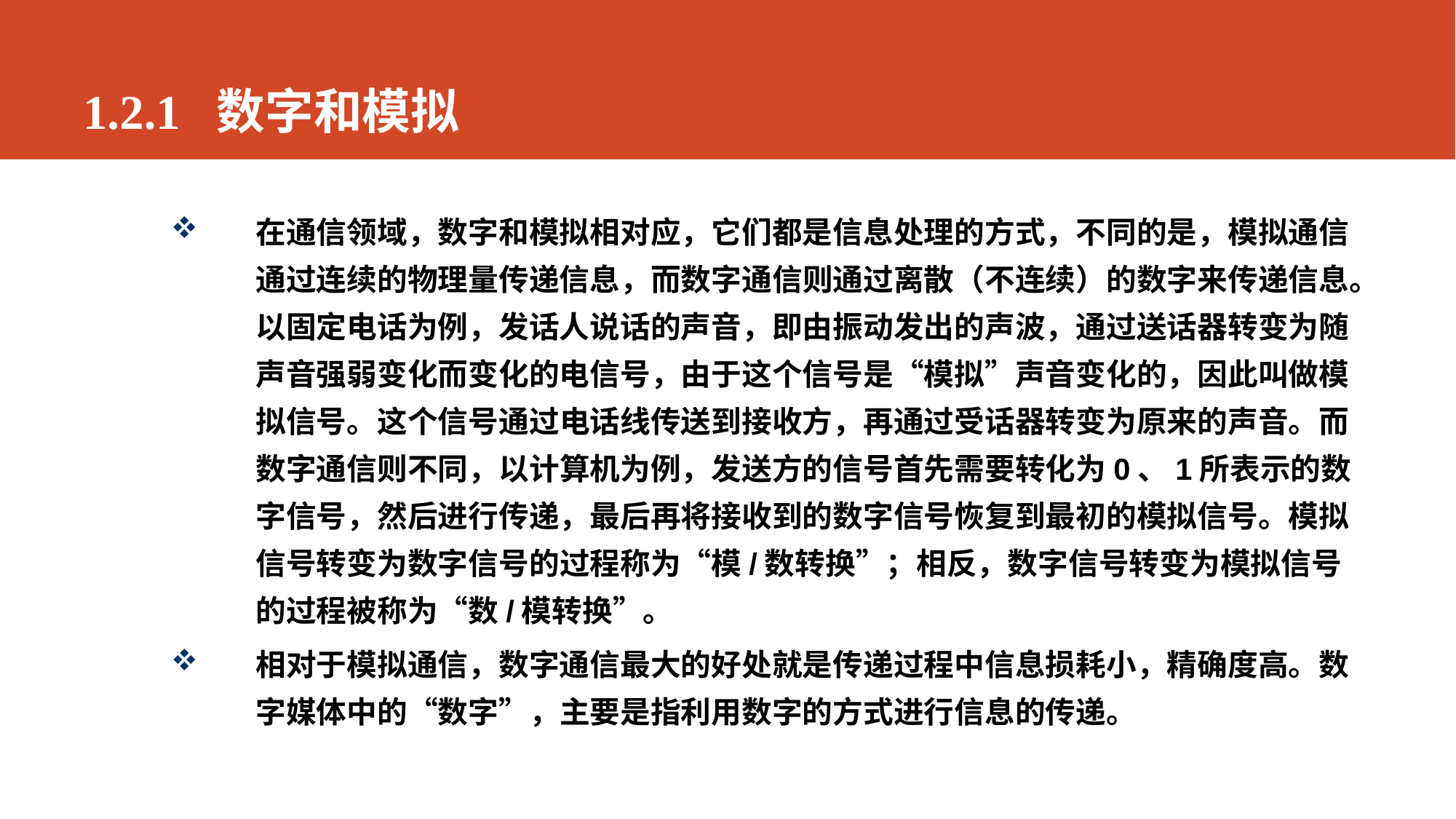

# 1.2.1  数字和模拟
在通信领域，数字和模拟相对应，它们都是信息处理的方式，不同的是，模拟通信通过连续的物理量传递信息，而数字通信则通过离散（不连续）的数字来传递信息。以固定电话为例，发话人说话的声音，即由振动发出的声波，通过送话器转变为随声音强弱变化而变化的电信号，由于这个信号是“模拟”声音变化的，因此叫做模拟信号。这个信号通过电话线传送到接收方，再通过受话器转变为原来的声音。而数字通信则不同，以计算机为例，发送方的信号首先需要转化为0、1所表示的数字信号，然后进行传递，最后再将接收到的数字信号恢复到最初的模拟信号。模拟信号转变为数字信号的过程称为“模/数转换”；相反，数字信号转变为模拟信号的过程被称为“数/模转换”。
相对于模拟通信，数字通信最大的好处就是传递过程中信息损耗小，精确度高。数字媒体中的“数字”，主要是指利用数字的方式进行信息的传递。